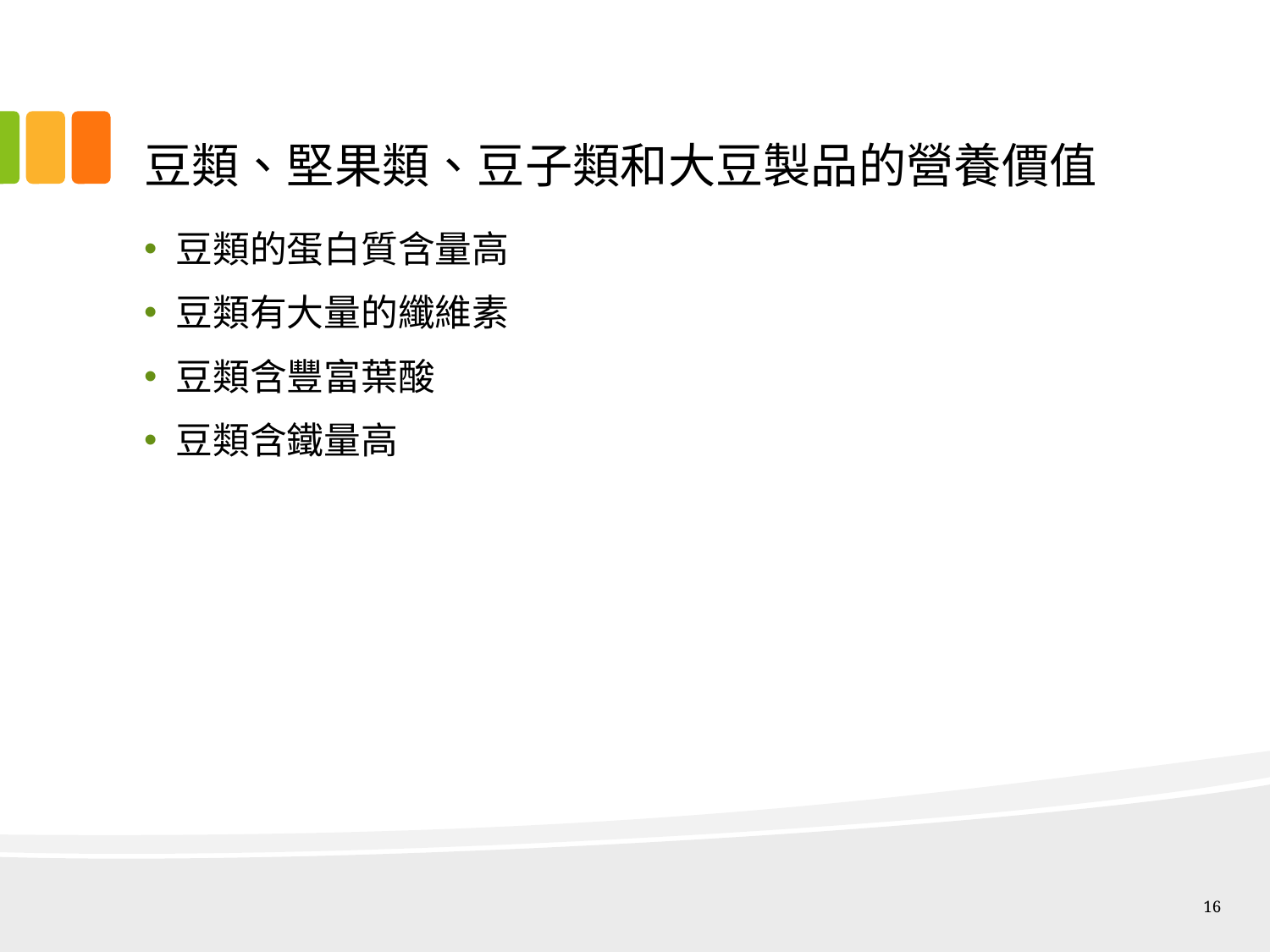

# 豆類、堅果類、豆子類和大豆製品的營養價值
豆類的蛋白質含量高
豆類有大量的纖維素
豆類含豐富葉酸
豆類含鐵量高
16